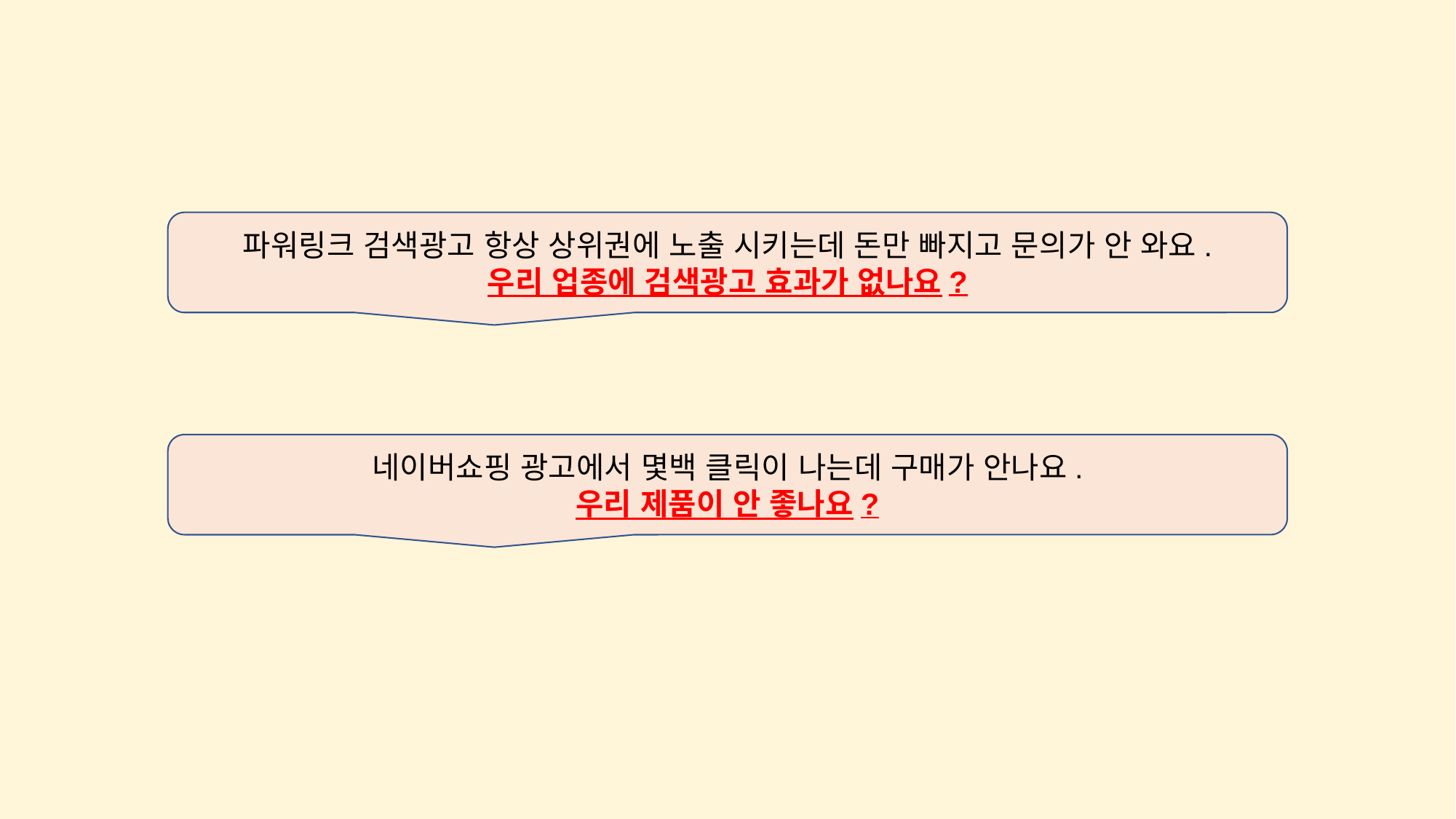

파워링크 검색광고 항상 상위권에 노출 시키는데 돈만 빠지고 문의가 안 와요.
우리 업종에 검색광고 효과가 없나요?
네이버쇼핑 광고에서 몇백 클릭이 나는데 구매가 안나요.
우리 제품이 안 좋나요?